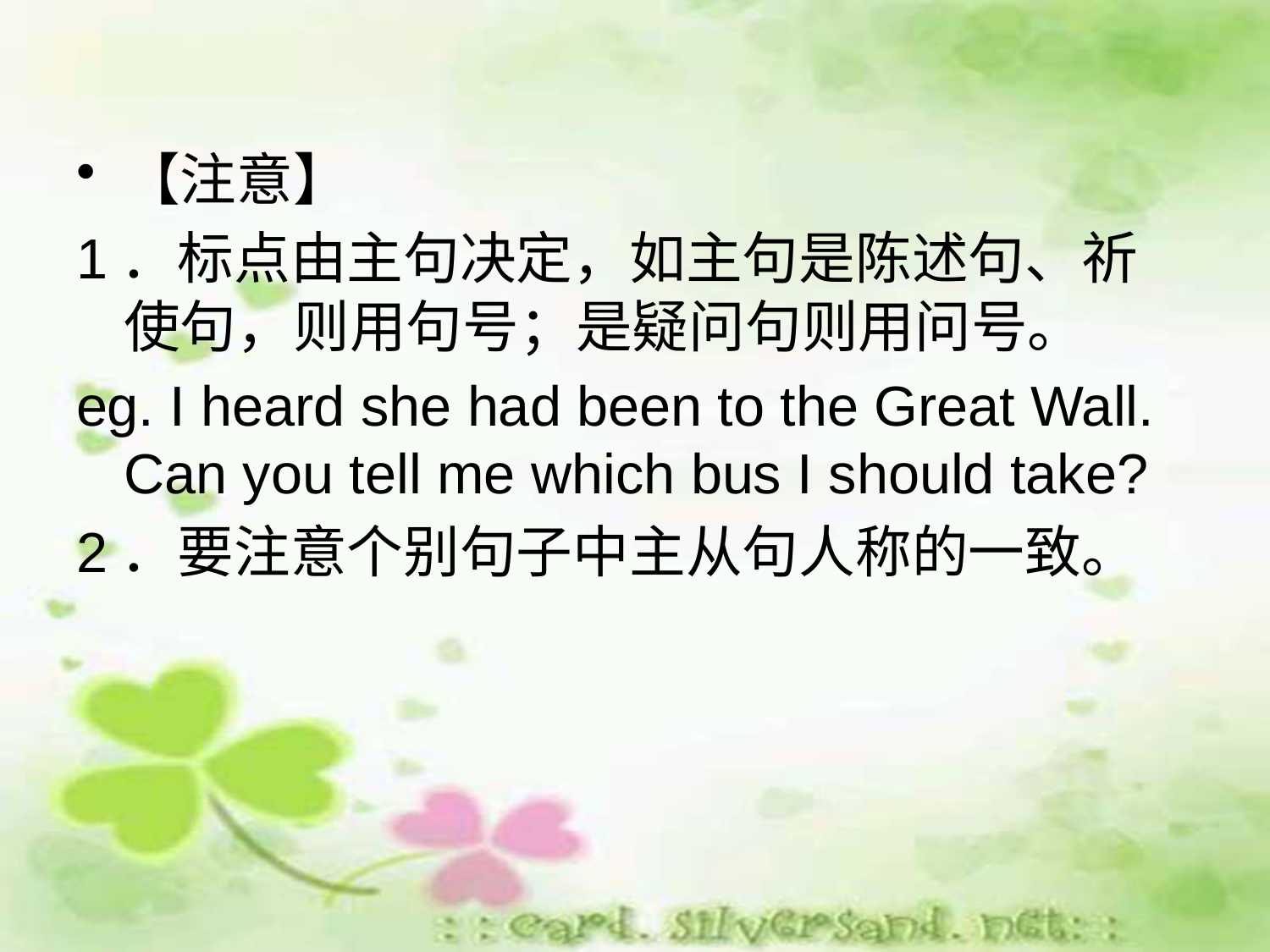

【注意】
1．标点由主句决定，如主句是陈述句、祈使句，则用句号；是疑问句则用问号。
eg. I heard she had been to the Great Wall. Can you tell me which bus I should take?
2．要注意个别句子中主从句人称的一致。